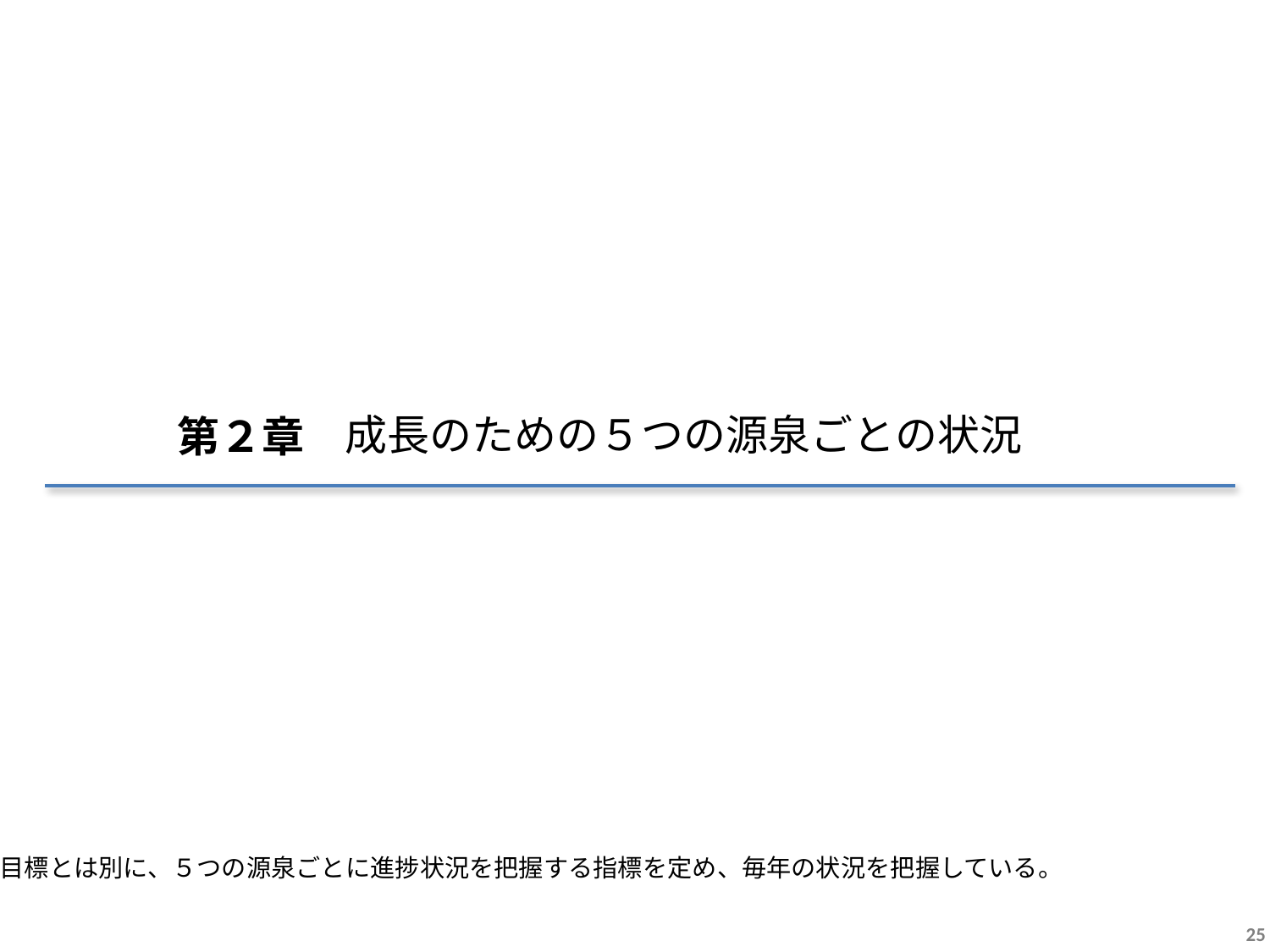

成長のための５つの源泉ごとの状況
第２章
※目標とは別に、５つの源泉ごとに進捗状況を把握する指標を定め、毎年の状況を把握している。
25